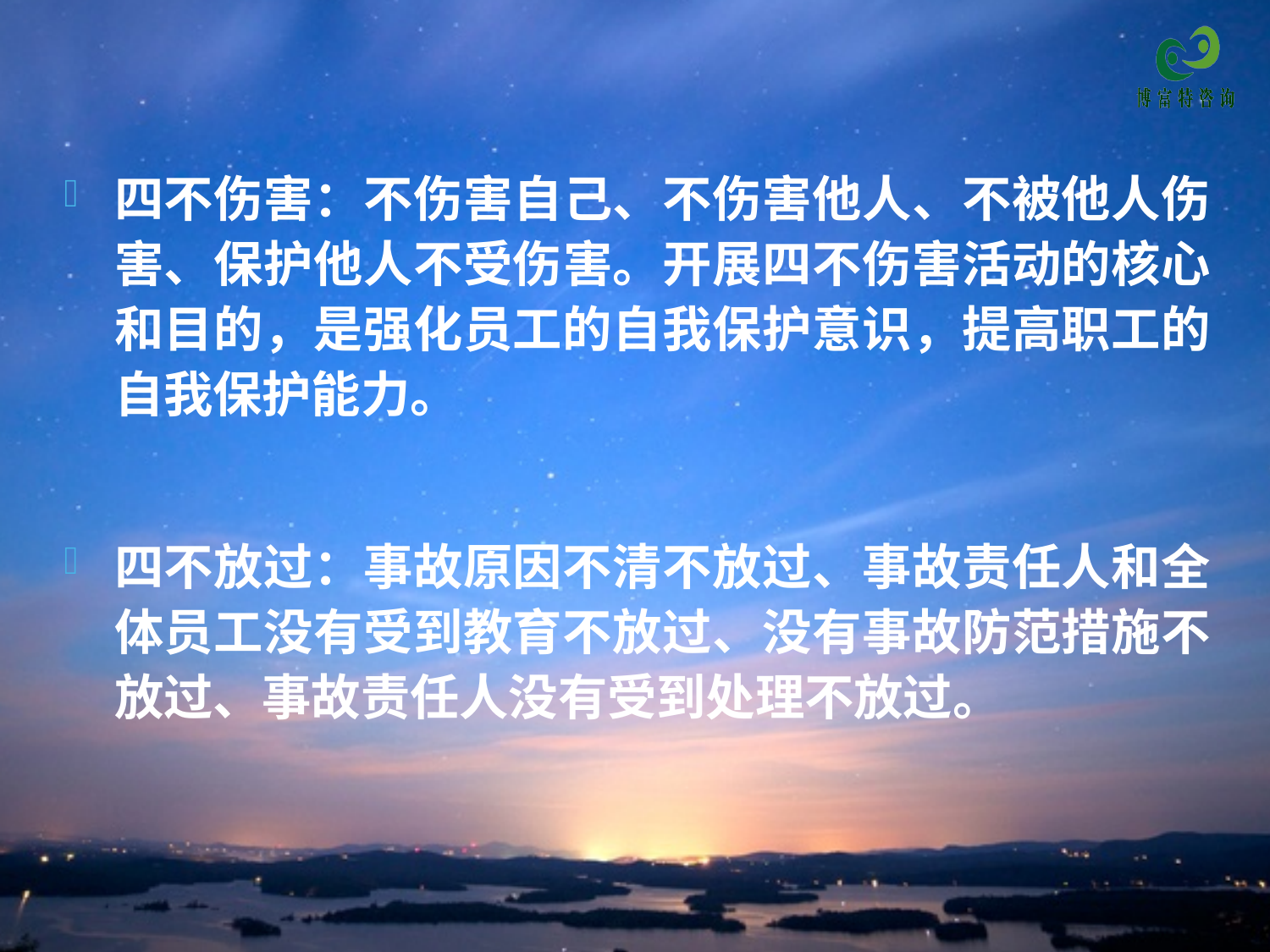

四不伤害：不伤害自己、不伤害他人、不被他人伤害、保护他人不受伤害。开展四不伤害活动的核心和目的，是强化员工的自我保护意识，提高职工的自我保护能力。

四不放过：事故原因不清不放过、事故责任人和全体员工没有受到教育不放过、没有事故防范措施不放过、事故责任人没有受到处理不放过。